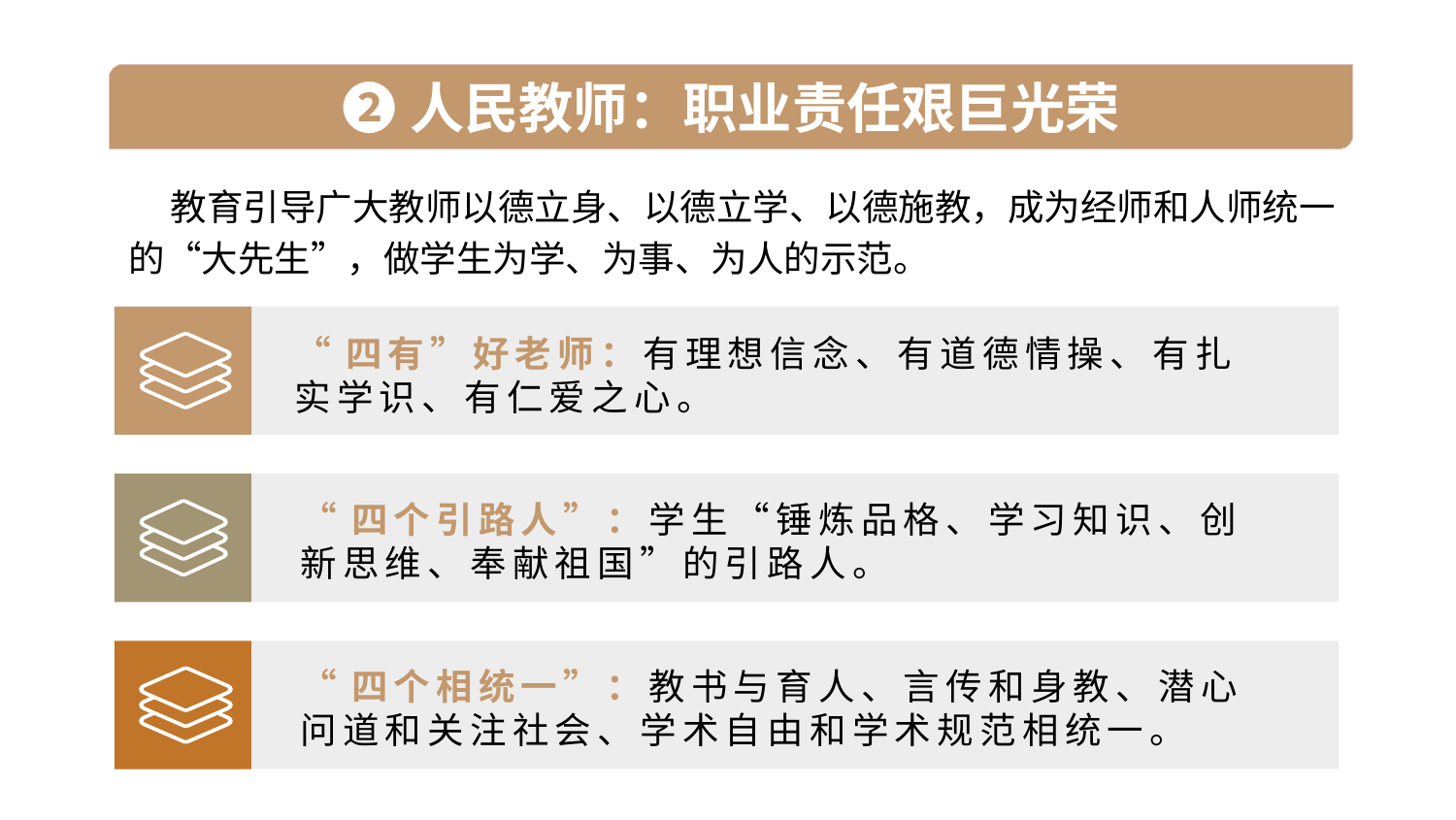

❷人民教师：职业责任艰巨光荣
    教育引导广大教师以德立身、以德立学、以德施教，成为经师和人师统一的“大先生”，做学生为学、为事、为人的示范。

“四有”好老师：有理想信念、有道德情操、有扎实学识、有仁爱之心。

“四个引路人”：学生“锤炼品格、学习知识、创新思维、奉献祖国”的引路人。

“四个相统一”：教书与育人、言传和身教、潜心问道和关注社会、学术自由和学术规范相统一。